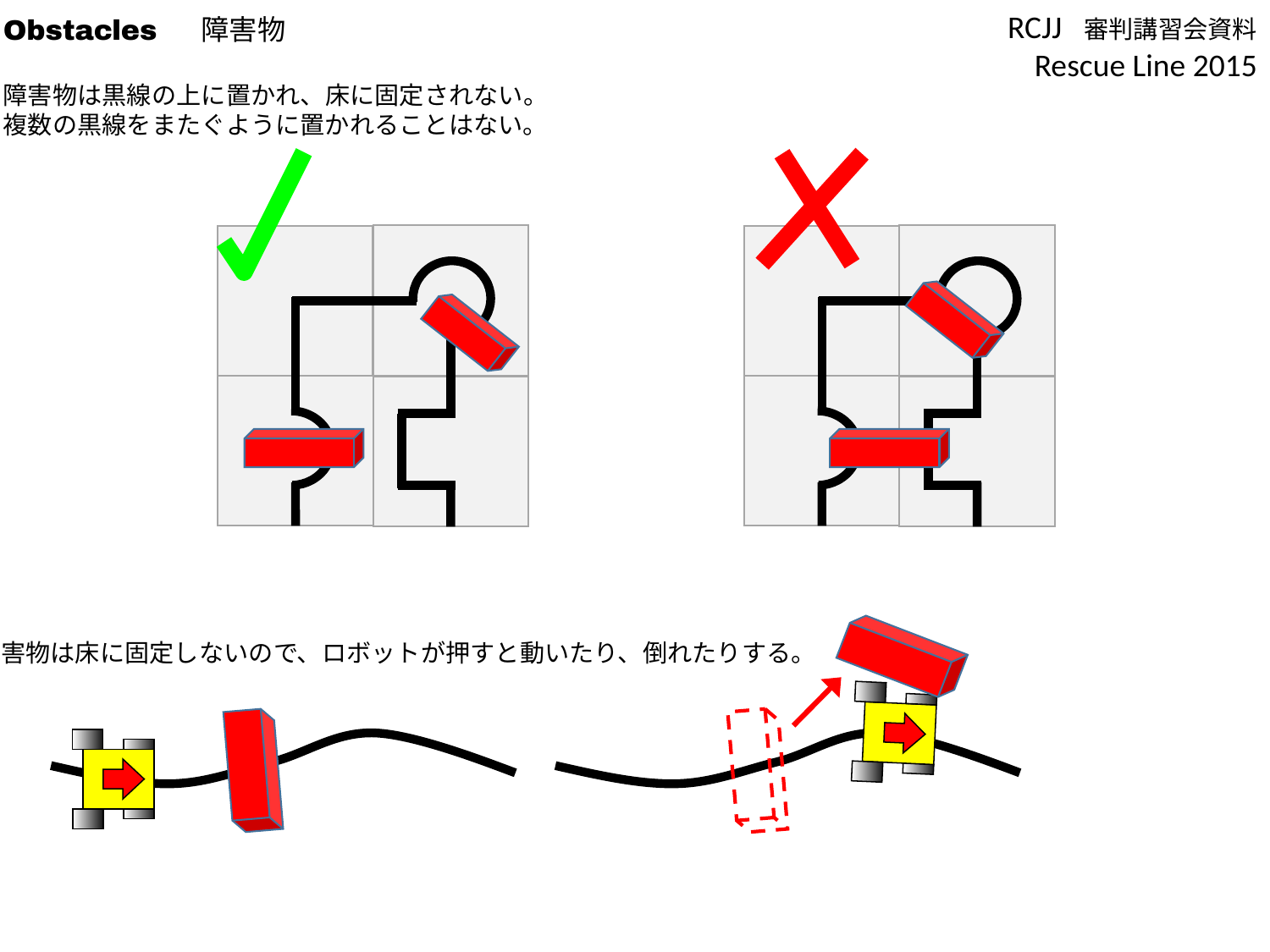

Obstacles 　障害物

障害物は黒線の上に置かれ、床に固定されない。
複数の黒線をまたぐように置かれることはない。

障害物は床に固定しないので、ロボットが押すと動いたり、倒れたりする。